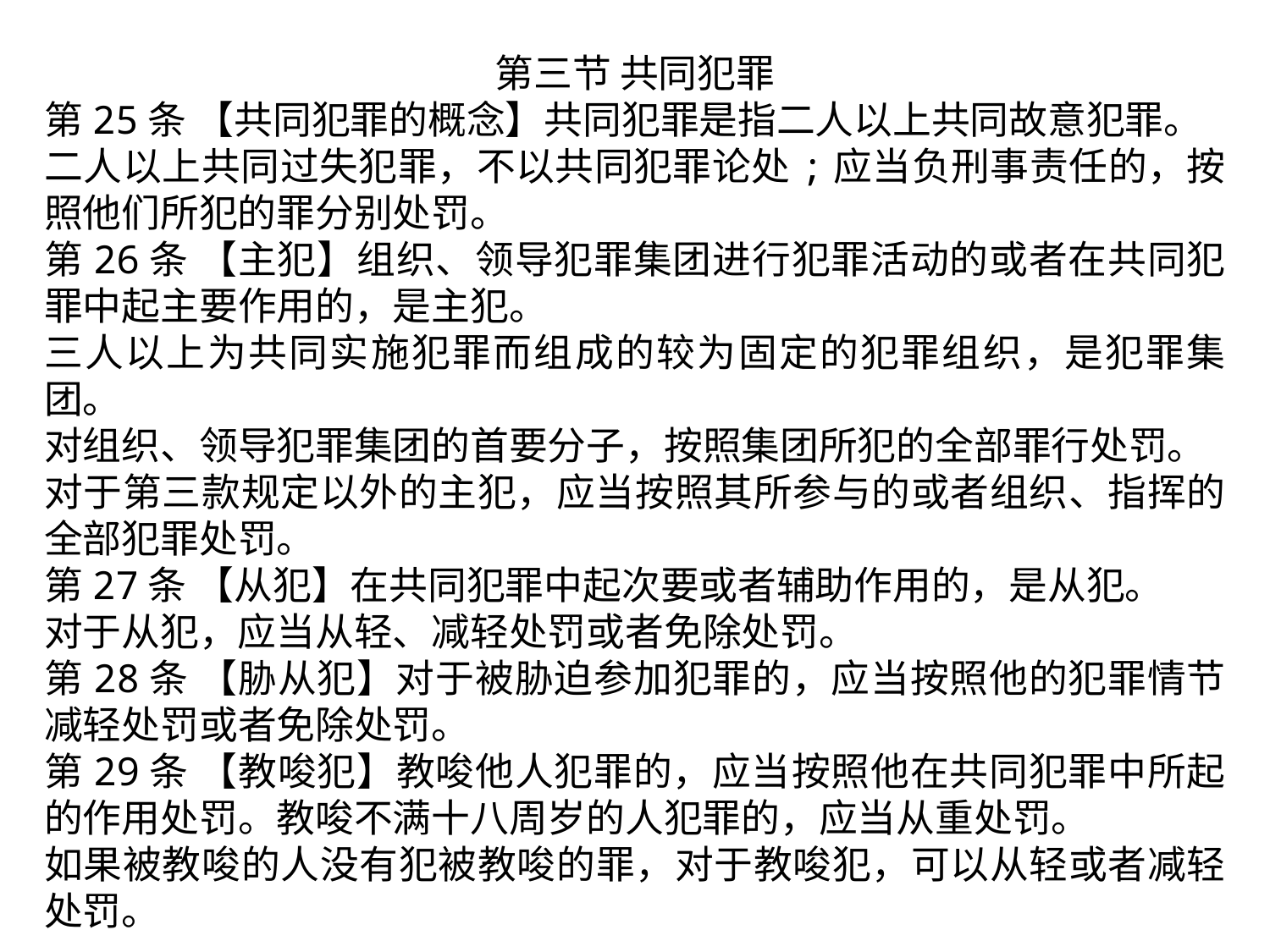

第三节 共同犯罪
第25条 【共同犯罪的概念】共同犯罪是指二人以上共同故意犯罪。
二人以上共同过失犯罪，不以共同犯罪论处;应当负刑事责任的，按照他们所犯的罪分别处罚。
第26条 【主犯】组织、领导犯罪集团进行犯罪活动的或者在共同犯罪中起主要作用的，是主犯。
三人以上为共同实施犯罪而组成的较为固定的犯罪组织，是犯罪集团。
对组织、领导犯罪集团的首要分子，按照集团所犯的全部罪行处罚。
对于第三款规定以外的主犯，应当按照其所参与的或者组织、指挥的全部犯罪处罚。
第27条 【从犯】在共同犯罪中起次要或者辅助作用的，是从犯。
对于从犯，应当从轻、减轻处罚或者免除处罚。
第28条 【胁从犯】对于被胁迫参加犯罪的，应当按照他的犯罪情节减轻处罚或者免除处罚。
第29条 【教唆犯】教唆他人犯罪的，应当按照他在共同犯罪中所起的作用处罚。教唆不满十八周岁的人犯罪的，应当从重处罚。
如果被教唆的人没有犯被教唆的罪，对于教唆犯，可以从轻或者减轻处罚。